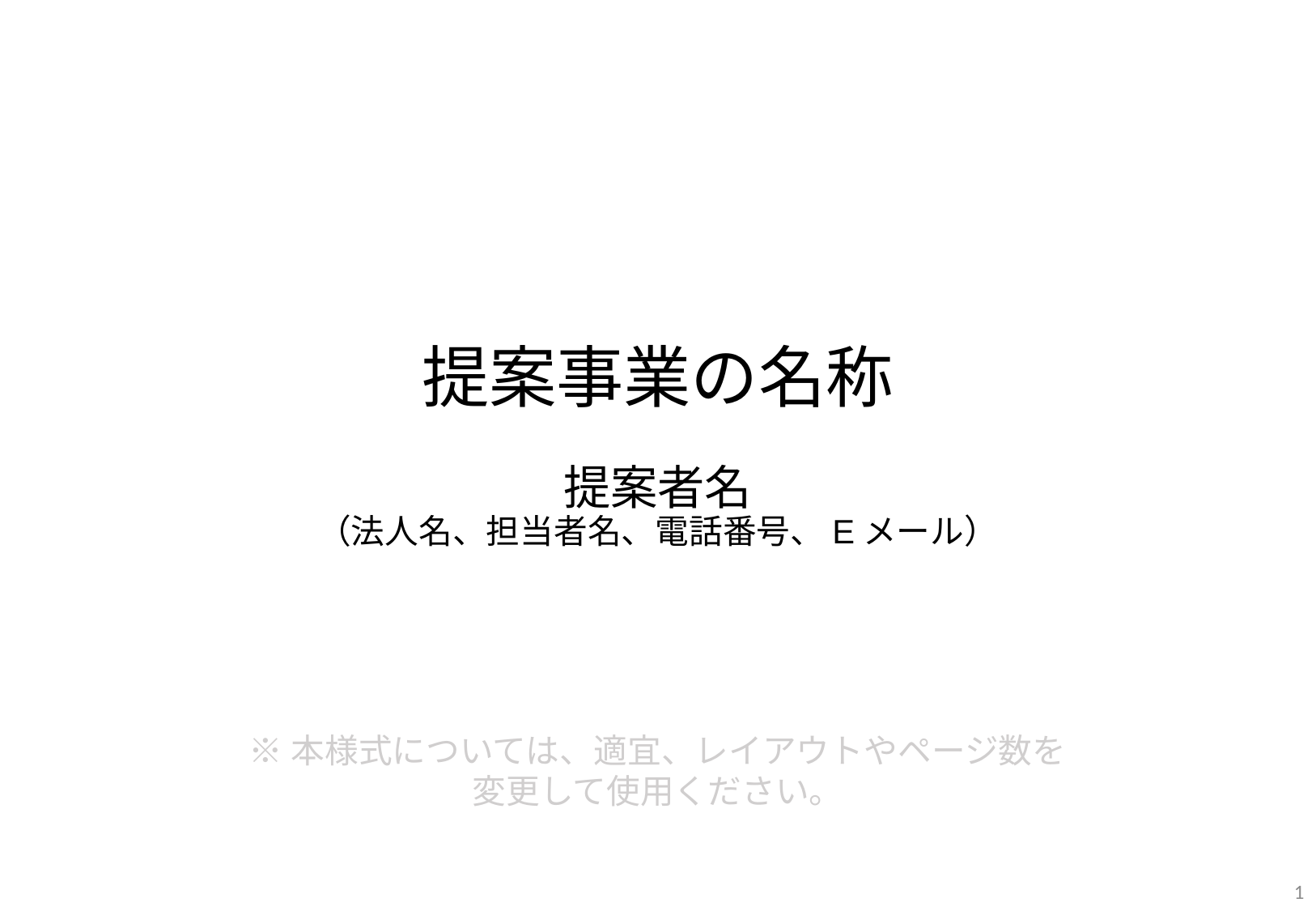

提案事業の名称
提案者名
（法人名、担当者名、電話番号、Eメール）
※本様式については、適宜、レイアウトやページ数を変更して使用ください。
1